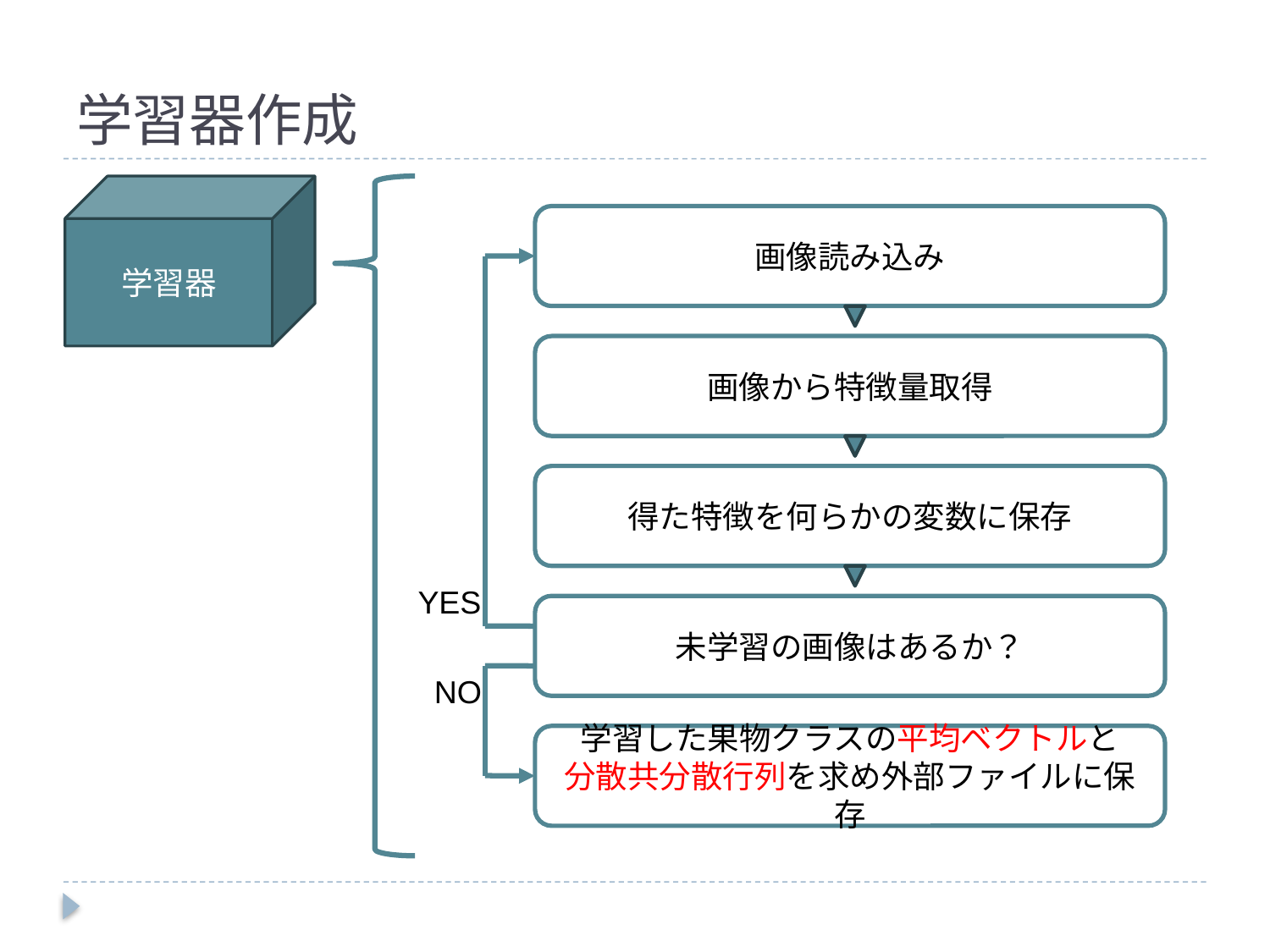

# 学習器作成
学習器

画像読み込み

画像から特徴量取得

得た特徴を何らかの変数に保存

YES
未学習の画像はあるか？
NO
学習した果物クラスの平均ベクトルと
分散共分散行列を求め外部ファイルに保存